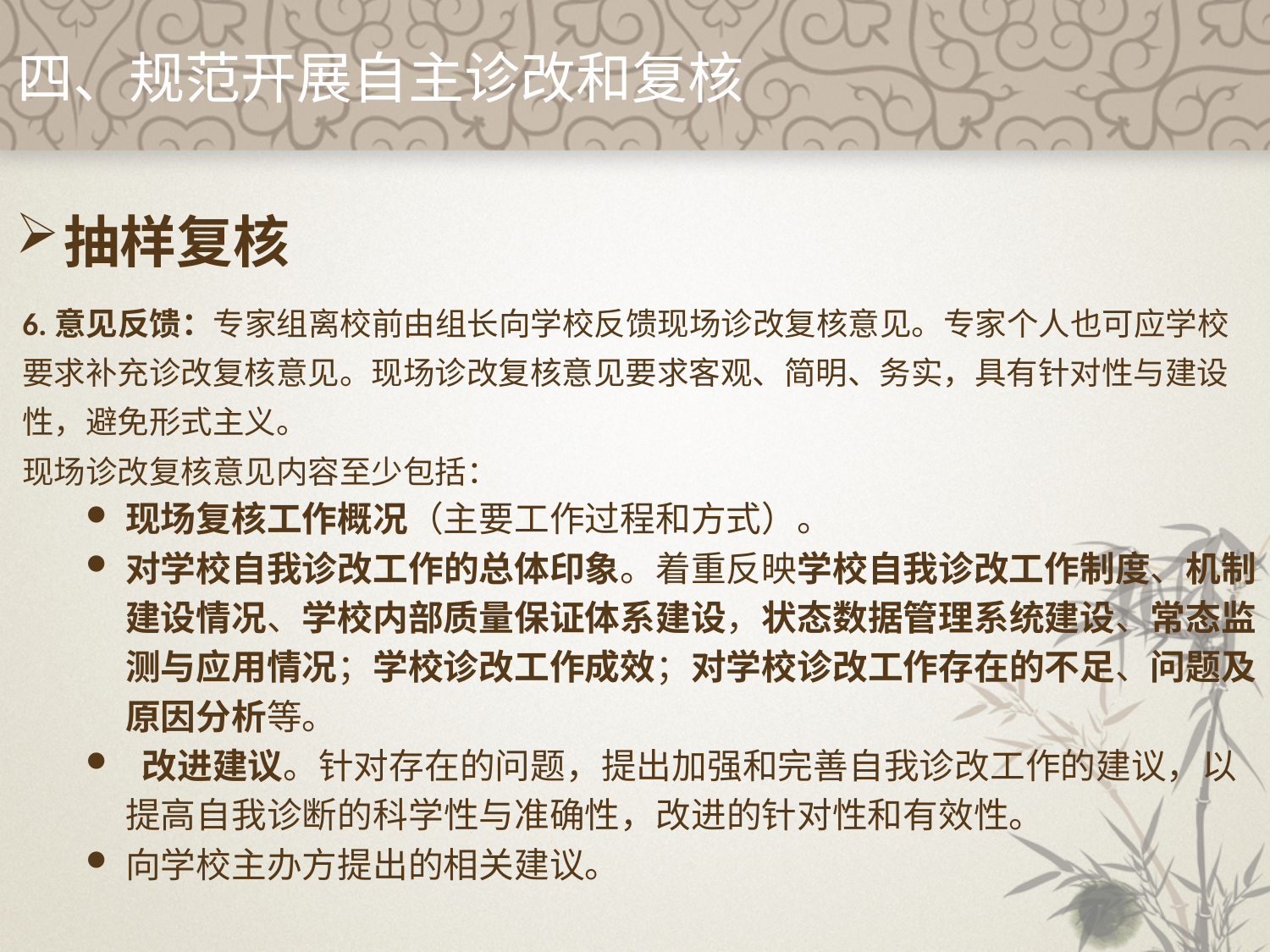

四、规范开展自主诊改和复核
抽样复核
6.意见反馈：专家组离校前由组长向学校反馈现场诊改复核意见。专家个人也可应学校要求补充诊改复核意见。现场诊改复核意见要求客观、简明、务实，具有针对性与建设性，避免形式主义。
现场诊改复核意见内容至少包括：
现场复核工作概况（主要工作过程和方式）。
对学校自我诊改工作的总体印象。着重反映学校自我诊改工作制度、机制建设情况、学校内部质量保证体系建设，状态数据管理系统建设、常态监测与应用情况；学校诊改工作成效；对学校诊改工作存在的不足、问题及原因分析等。
 改进建议。针对存在的问题，提出加强和完善自我诊改工作的建议，以提高自我诊断的科学性与准确性，改进的针对性和有效性。
向学校主办方提出的相关建议。